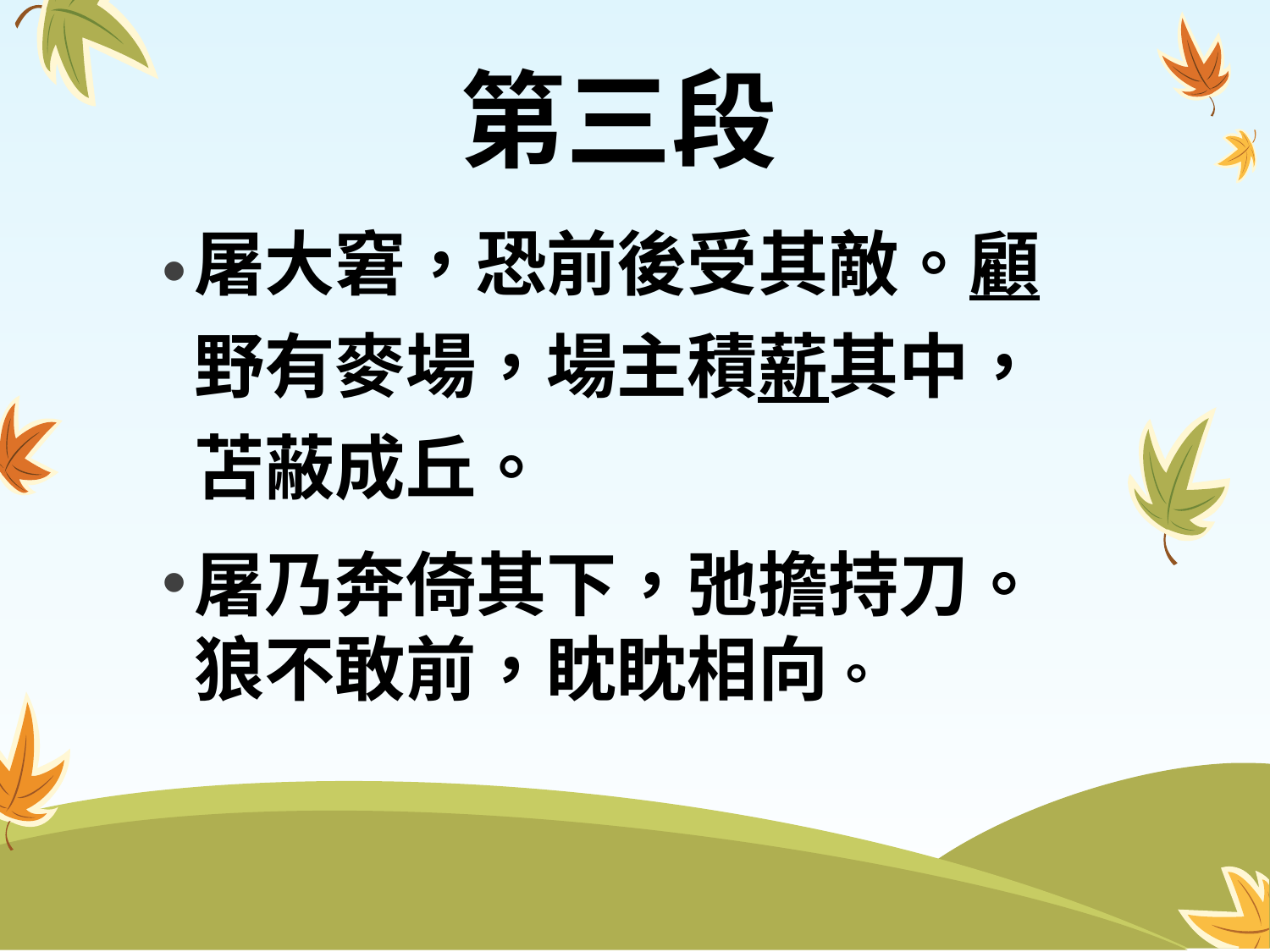

# 第三段
屠大窘，恐前後受其敵。顧野有麥場，場主積薪其中，苫蔽成丘。
屠乃奔倚其下，弛擔持刀。狼不敢前，眈眈相向。